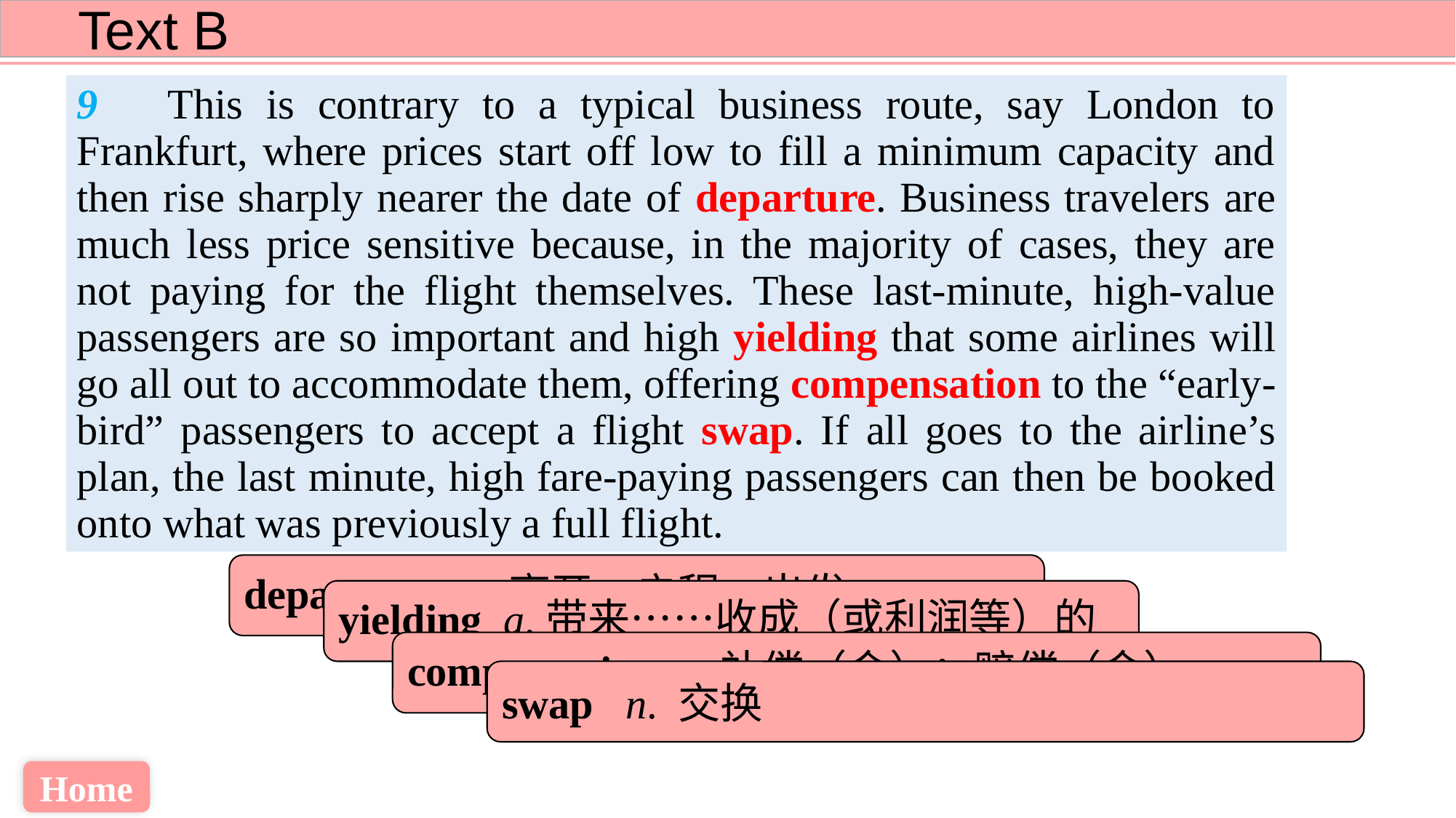

9   This is contrary to a typical business route, say London to Frankfurt, where prices start off low to fill a minimum capacity and then rise sharply nearer the date of departure. Business travelers are much less price sensitive because, in the majority of cases, they are not paying for the flight themselves. These last-minute, high-value passengers are so important and high yielding that some airlines will go all out to accommodate them, offering compensation to the “early-bird” passengers to accept a flight swap. If all goes to the airline’s plan, the last minute, high fare-paying passengers can then be booked onto what was previously a full flight.

departure   n. 离开；启程；出发
yielding  a.带来……收成（或利润等）的
compensation  n.补偿（金）；赔偿（金）
swap   n. 交换